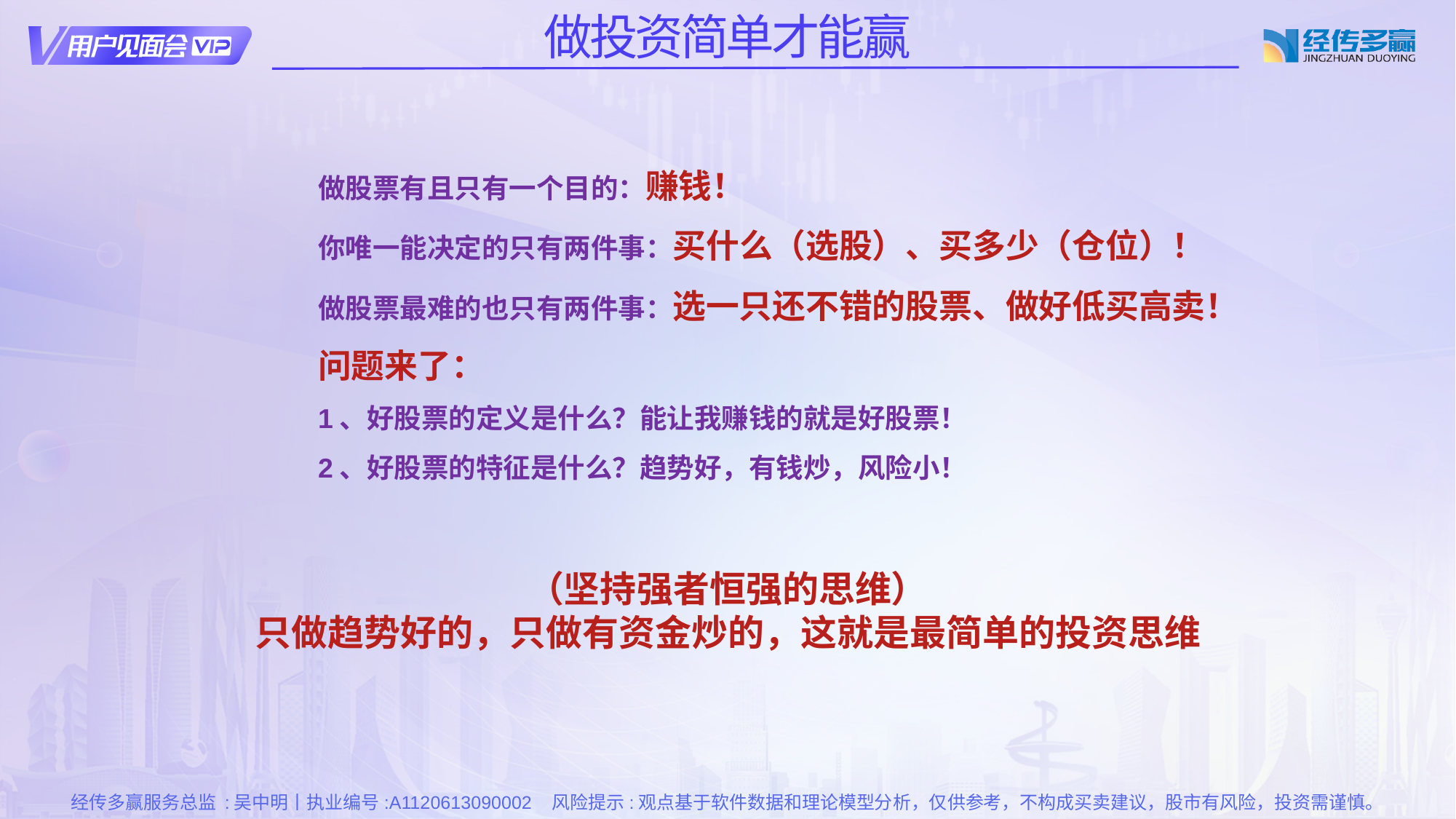

做投资简单才能赢
做股票有且只有一个目的：赚钱！
你唯一能决定的只有两件事：买什么（选股）、买多少（仓位）！
做股票最难的也只有两件事：选一只还不错的股票、做好低买高卖！
问题来了：
1、好股票的定义是什么？能让我赚钱的就是好股票！
2、好股票的特征是什么？趋势好，有钱炒，风险小！
（坚持强者恒强的思维）
只做趋势好的，只做有资金炒的，这就是最简单的投资思维